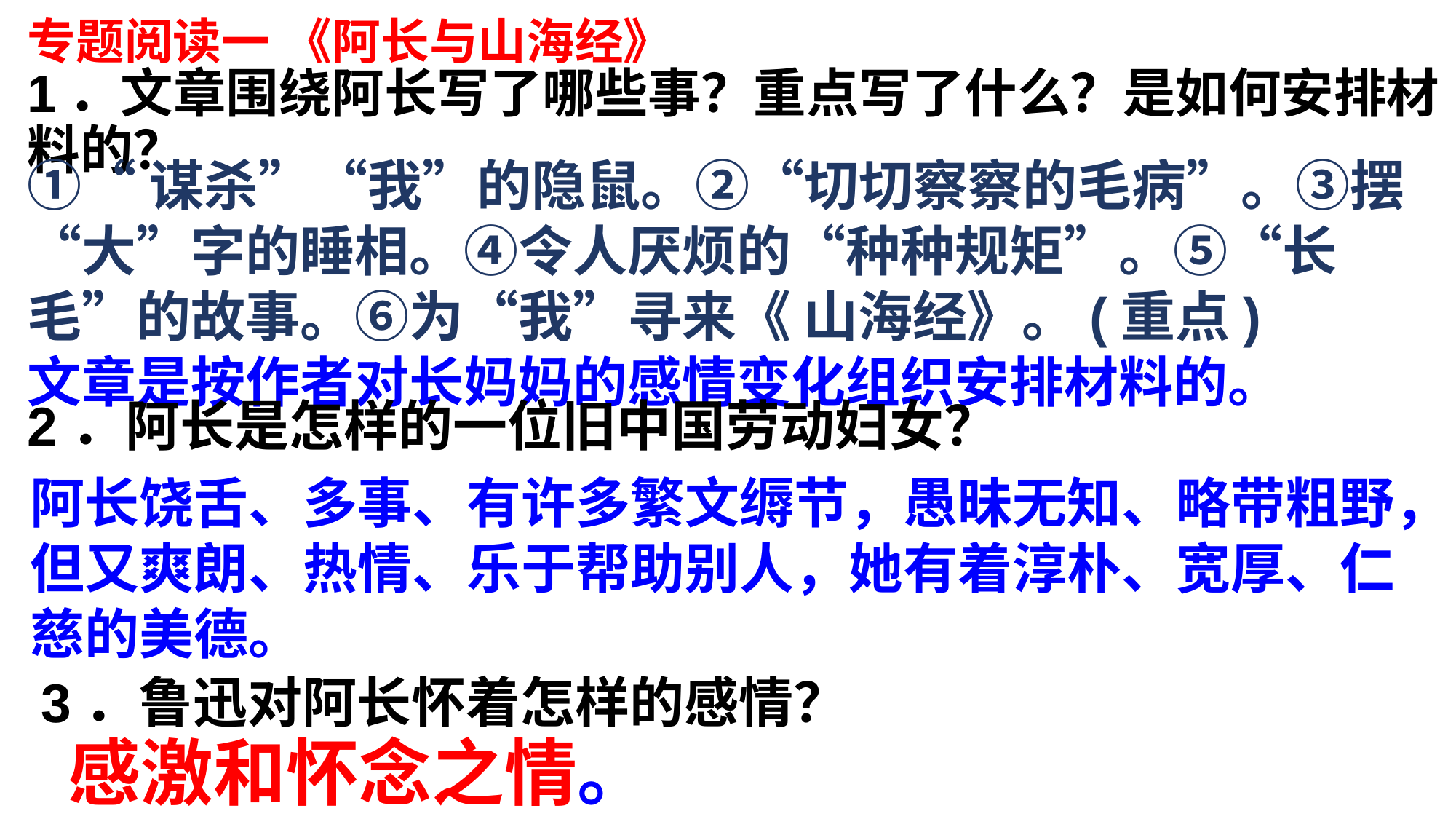

专题阅读一 《阿长与山海经》
1．文章围绕阿长写了哪些事？重点写了什么？是如何安排材料的？
①“谋杀”“我”的隐鼠。②“切切察察的毛病”。③摆“大”字的睡相。④令人厌烦的“种种规矩”。⑤“长毛”的故事。⑥为“我”寻来《 山海经》。(重点)
文章是按作者对长妈妈的感情变化组织安排材料的。
2．阿长是怎样的一位旧中国劳动妇女？
阿长饶舌、多事、有许多繁文缛节，愚昧无知、略带粗野，但又爽朗、热情、乐于帮助别人，她有着淳朴、宽厚、仁慈的美德。
3．鲁迅对阿长怀着怎样的感情？
感激和怀念之情。